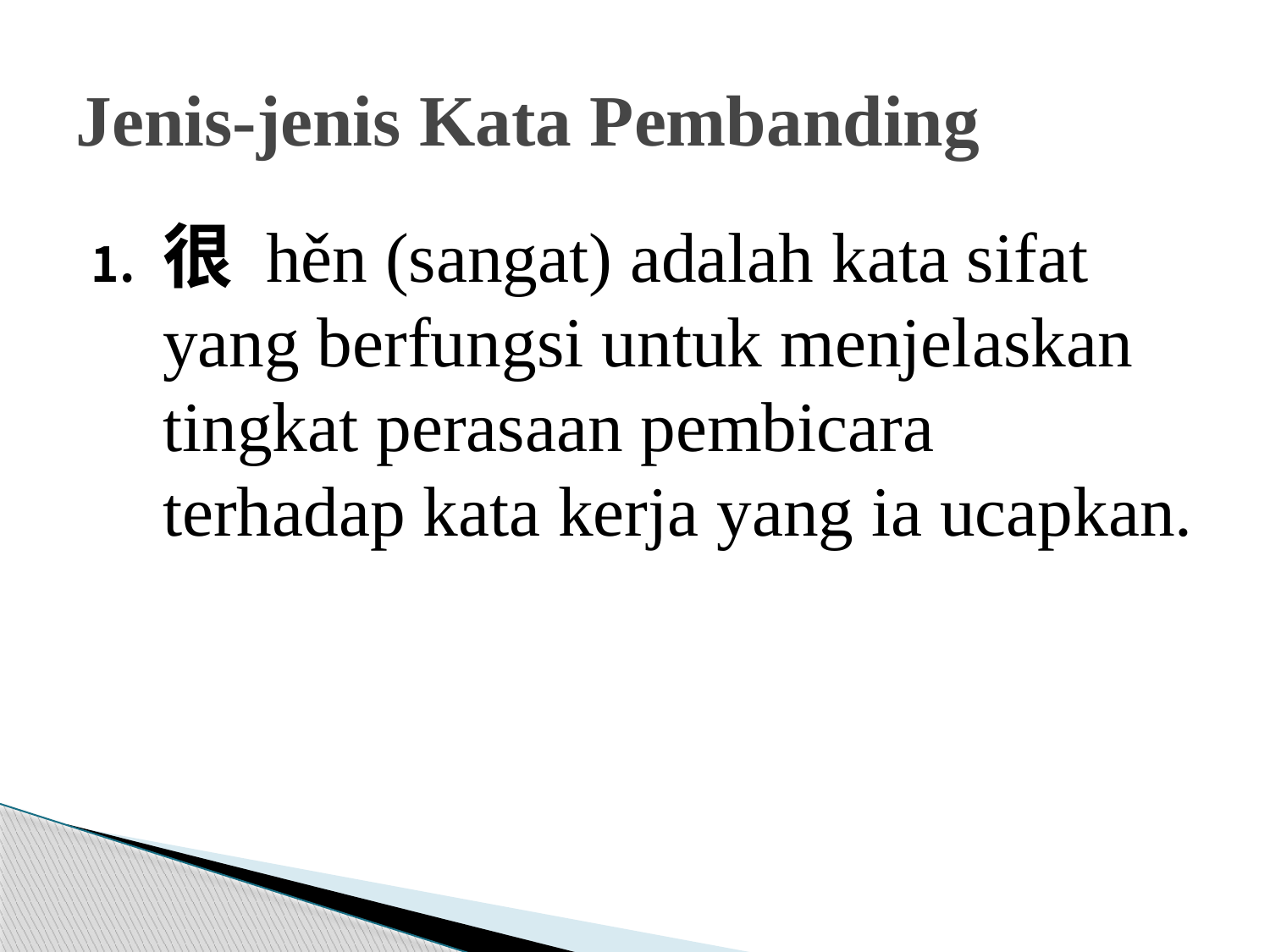

# Jenis-jenis Kata Pembanding
很 hěn (sangat) adalah kata sifat yang berfungsi untuk menjelaskan tingkat perasaan pembicara terhadap kata kerja yang ia ucapkan.